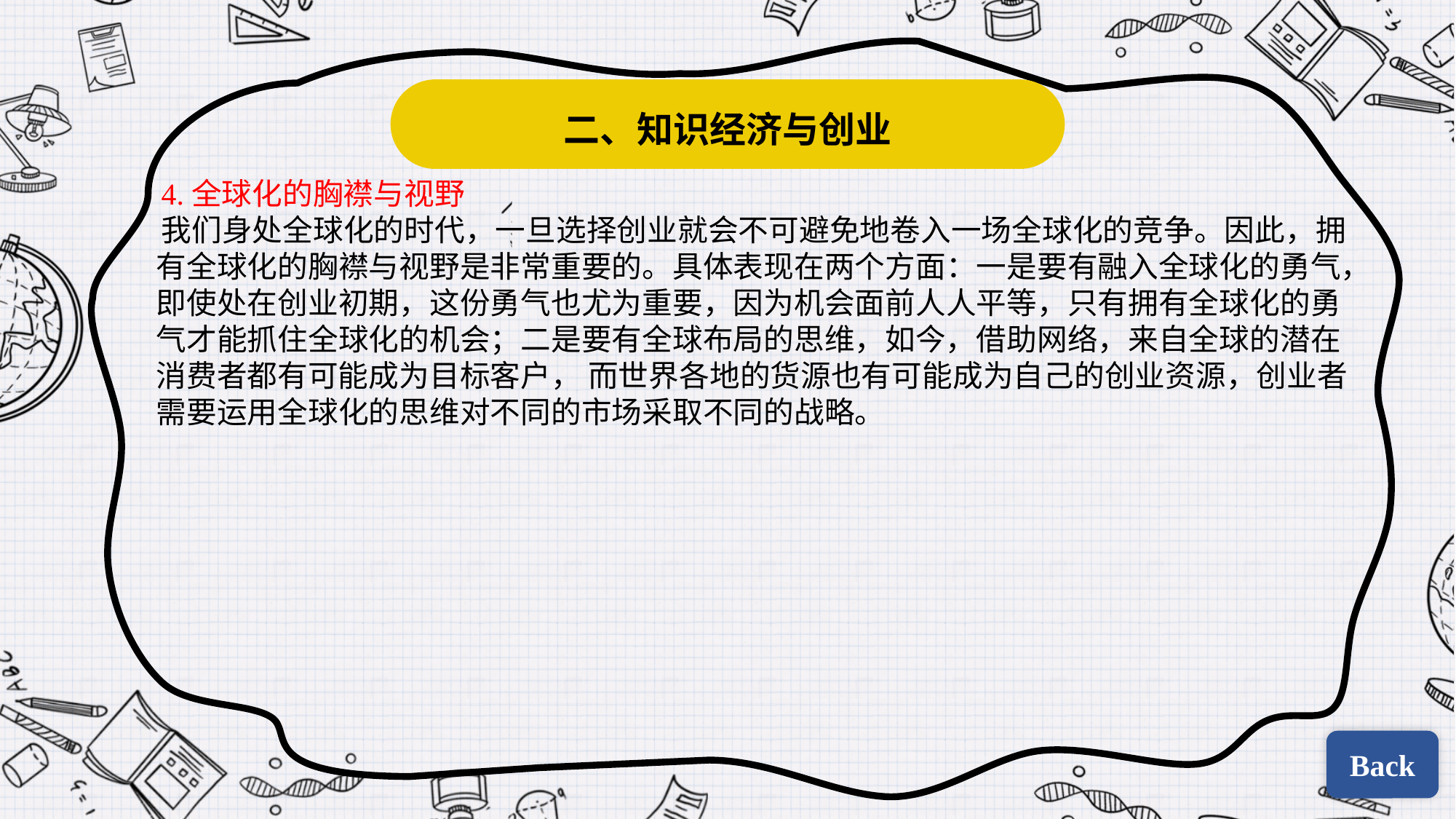

二、知识经济与创业
4.全球化的胸襟与视野
我们身处全球化的时代，一旦选择创业就会不可避免地卷入一场全球化的竞争。因此，拥有全球化的胸襟与视野是非常重要的。具体表现在两个方面：一是要有融入全球化的勇气，即使处在创业初期，这份勇气也尤为重要，因为机会面前人人平等，只有拥有全球化的勇气才能抓住全球化的机会；二是要有全球布局的思维，如今，借助网络，来自全球的潜在消费者都有可能成为目标客户， 而世界各地的货源也有可能成为自己的创业资源，创业者需要运用全球化的思维对不同的市场采取不同的战略。

Back